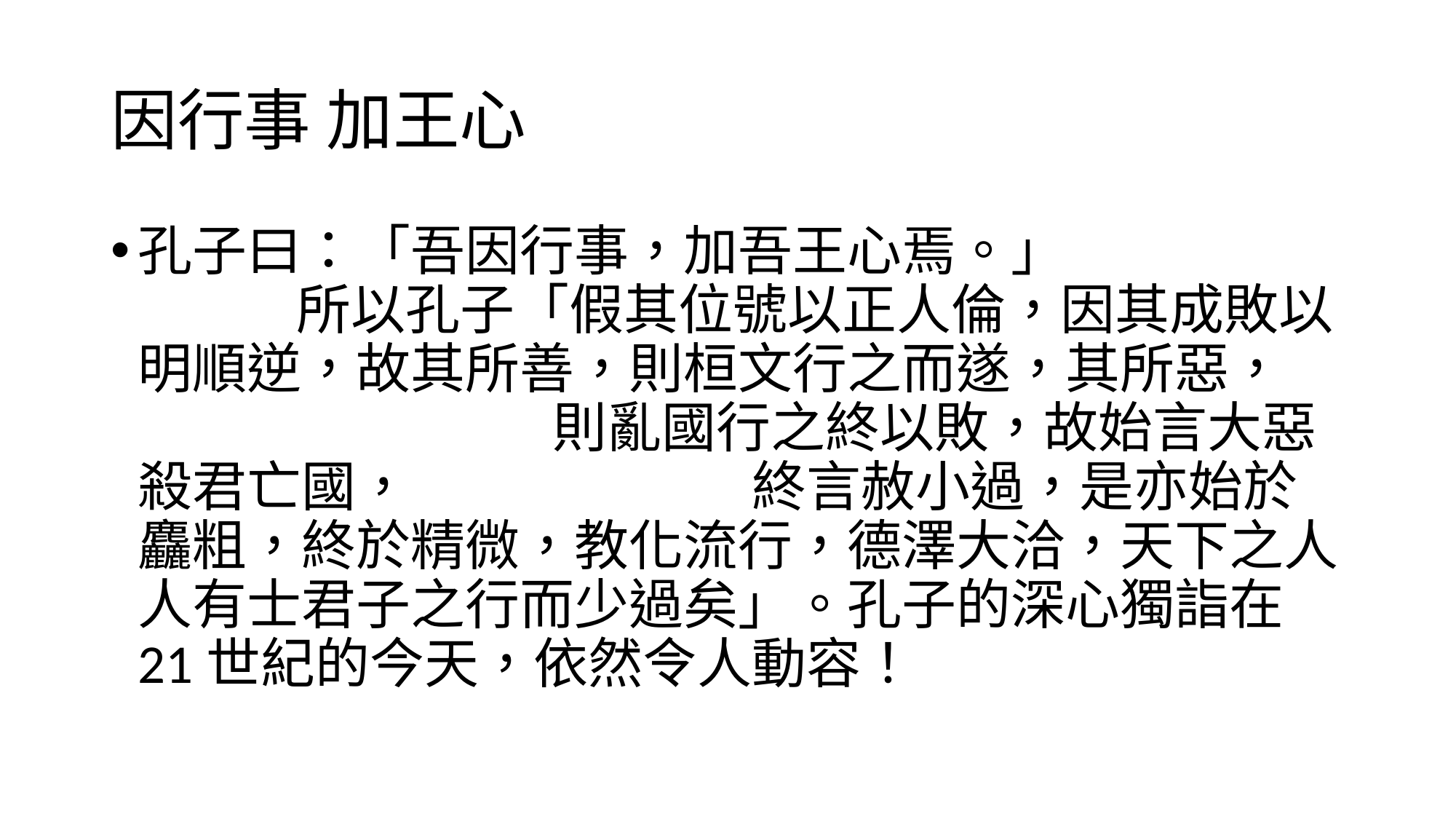

# 因行事 加王心
孔子曰：「吾因行事，加吾王心焉。」                                    所以孔子「假其位號以正人倫，因其成敗以明順逆，故其所善，則桓文行之而遂，其所惡，                                       則亂國行之終以敗，故始言大惡殺君亡國，                            終言赦小過，是亦始於麤粗，終於精微，教化流行，德澤大洽，天下之人人有士君子之行而少過矣」。孔子的深心獨詣在21世紀的今天，依然令人動容！